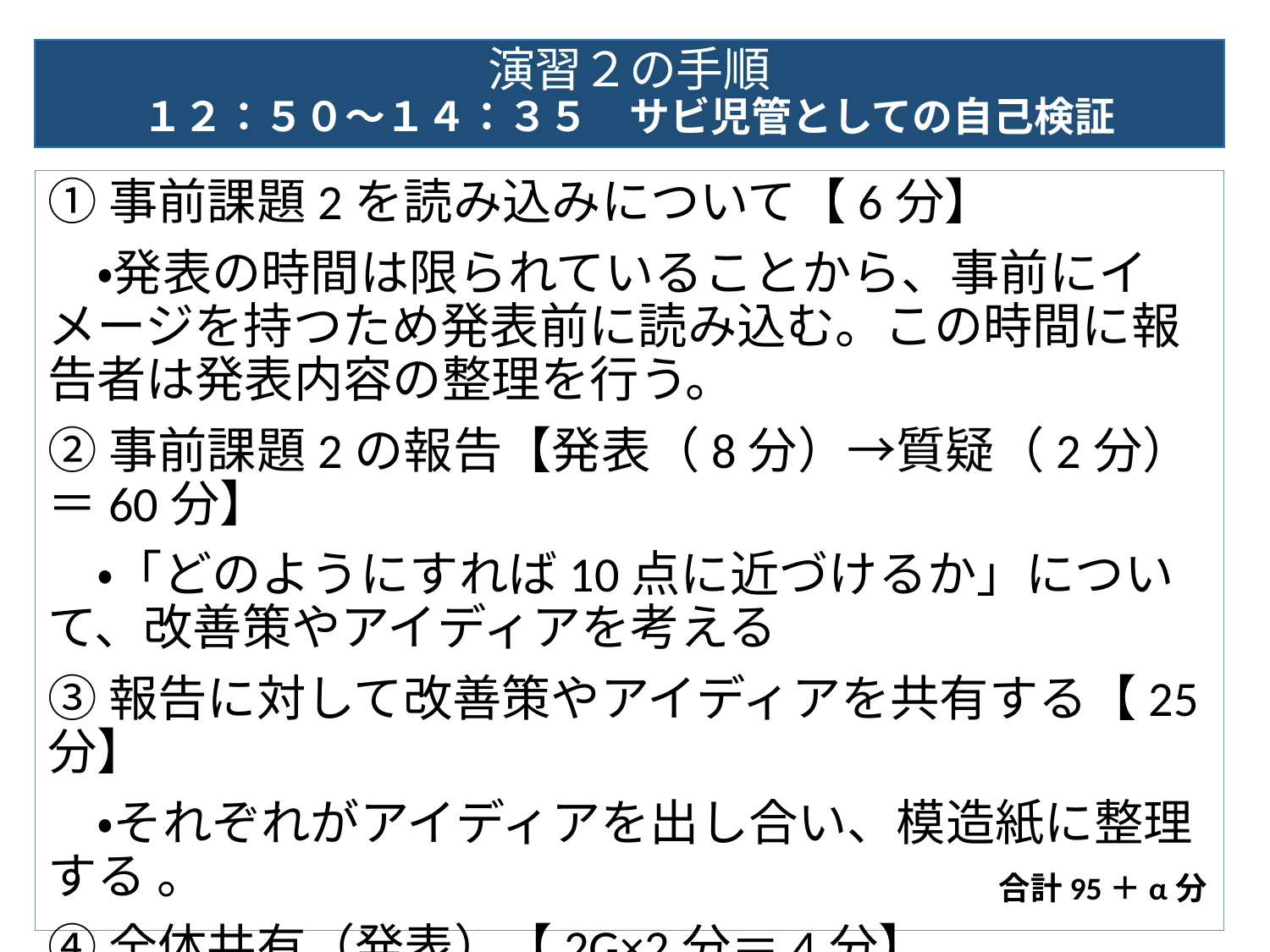

# 演習２の手順 １２：５０～１４：３５　サビ児管としての自己検証

①事前課題2を読み込みについて【6分】
　・発表の時間は限られていることから、事前にイメージを持つため発表前に読み込む。この時間に報告者は発表内容の整理を行う。
②事前課題2の報告【発表（8分）→質疑（2分）＝60分】
　・「どのようにすれば10点に近づけるか」について、改善策やアイディアを考える
③報告に対して改善策やアイディアを共有する【25分】
　・それぞれがアイディアを出し合い、模造紙に整理する 。
④全体共有（発表）【2G×2分＝4分】
　　・発表Gは演習統括が選出する。
合計95＋α分